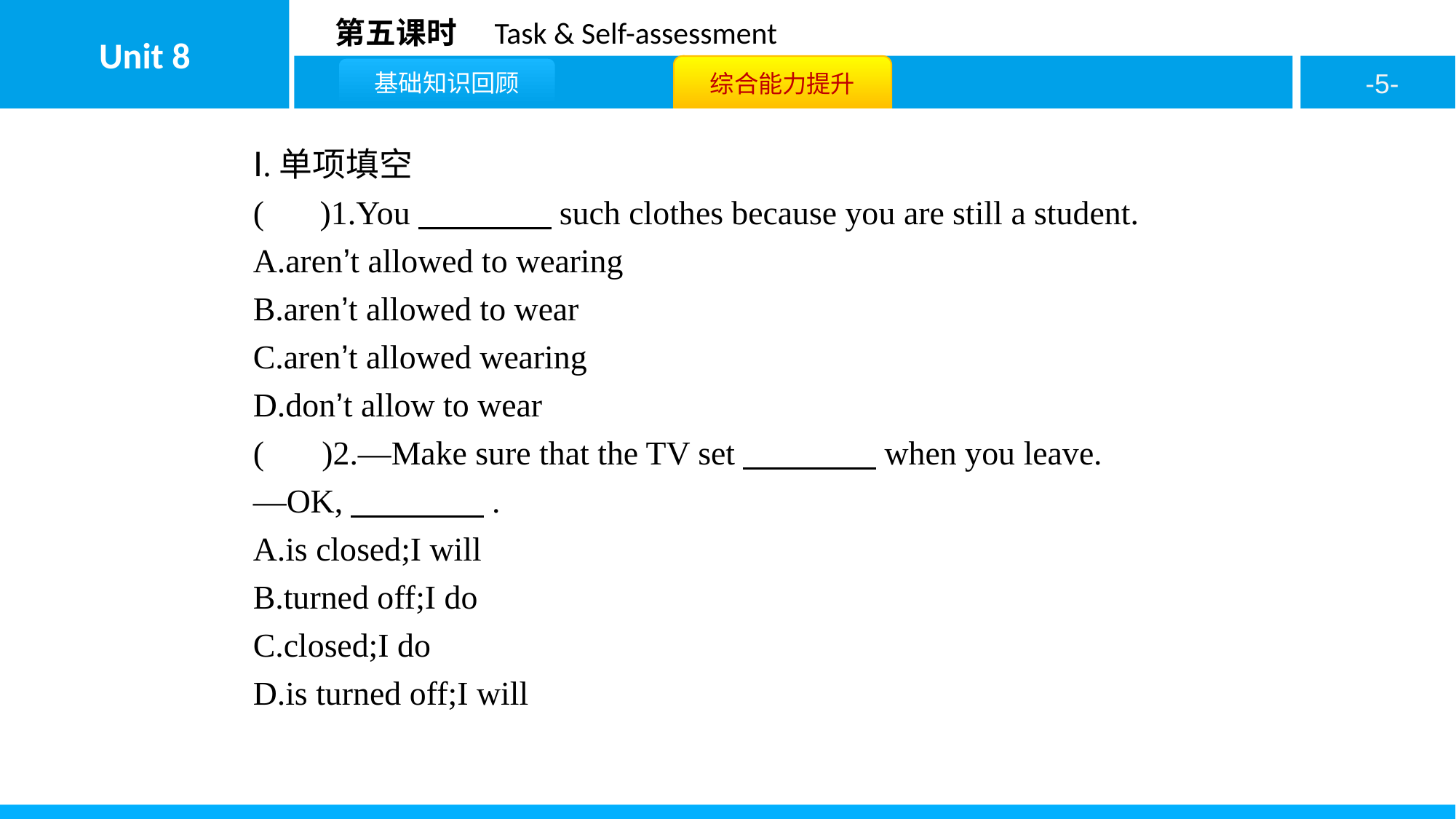

Ⅰ.单项填空
(  B  )1.You　　　　such clothes because you are still a student.
A.aren’t allowed to wearing
B.aren’t allowed to wear
C.aren’t allowed wearing
D.don’t allow to wear
(  D  )2.—Make sure that the TV set　　　　when you leave.
—OK,　　　　.
A.is closed;I will
B.turned off;I do
C.closed;I do
D.is turned off;I will